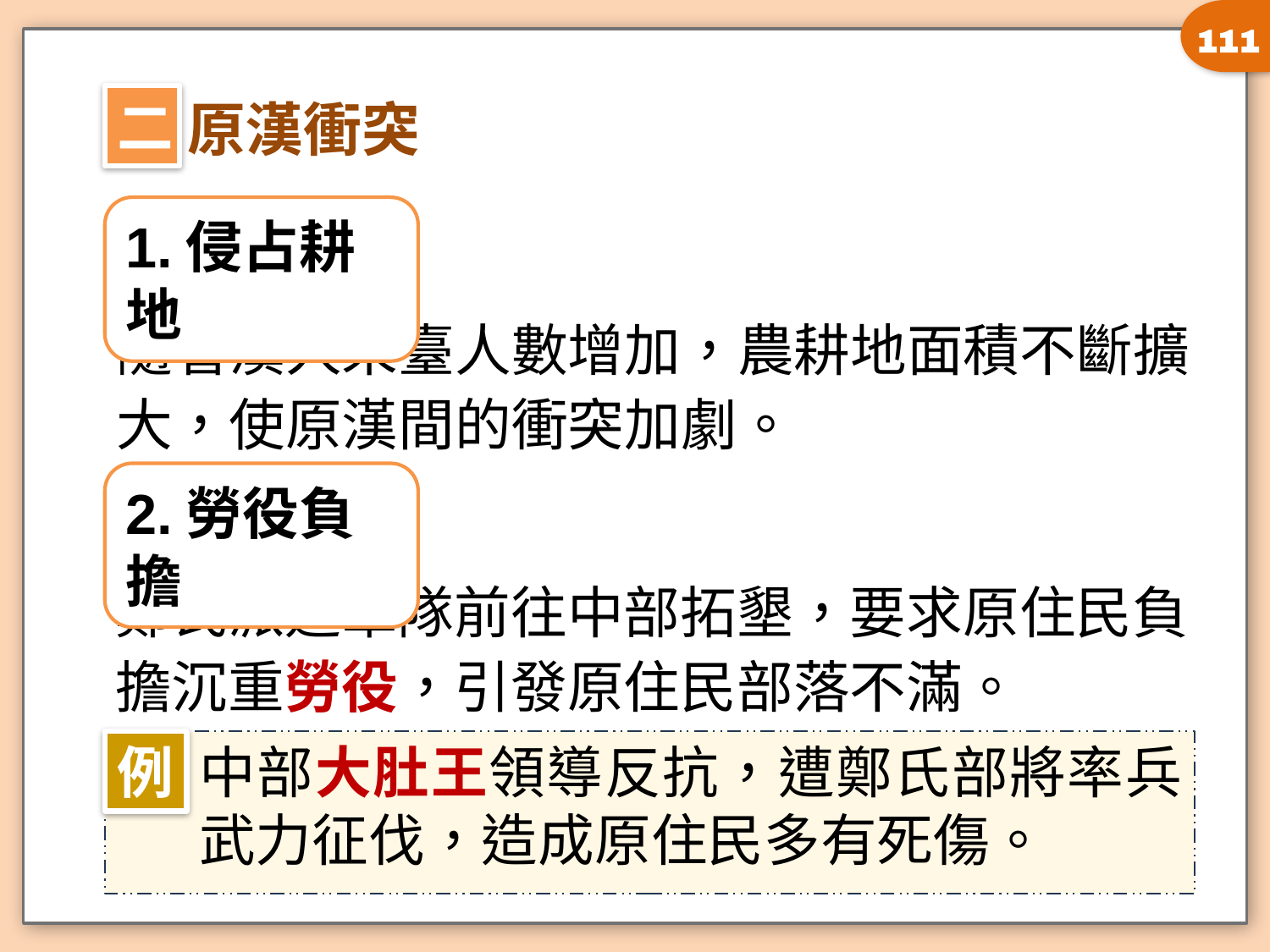

111
二
原漢衝突
1.侵占耕地
隨著漢人來臺人數增加，農耕地面積不斷擴大，使原漢間的衝突加劇。
2.勞役負擔
鄭氏派遣軍隊前往中部拓墾，要求原住民負擔沉重勞役，引發原住民部落不滿。
例
中部大肚王領導反抗，遭鄭氏部將率兵武力征伐，造成原住民多有死傷。